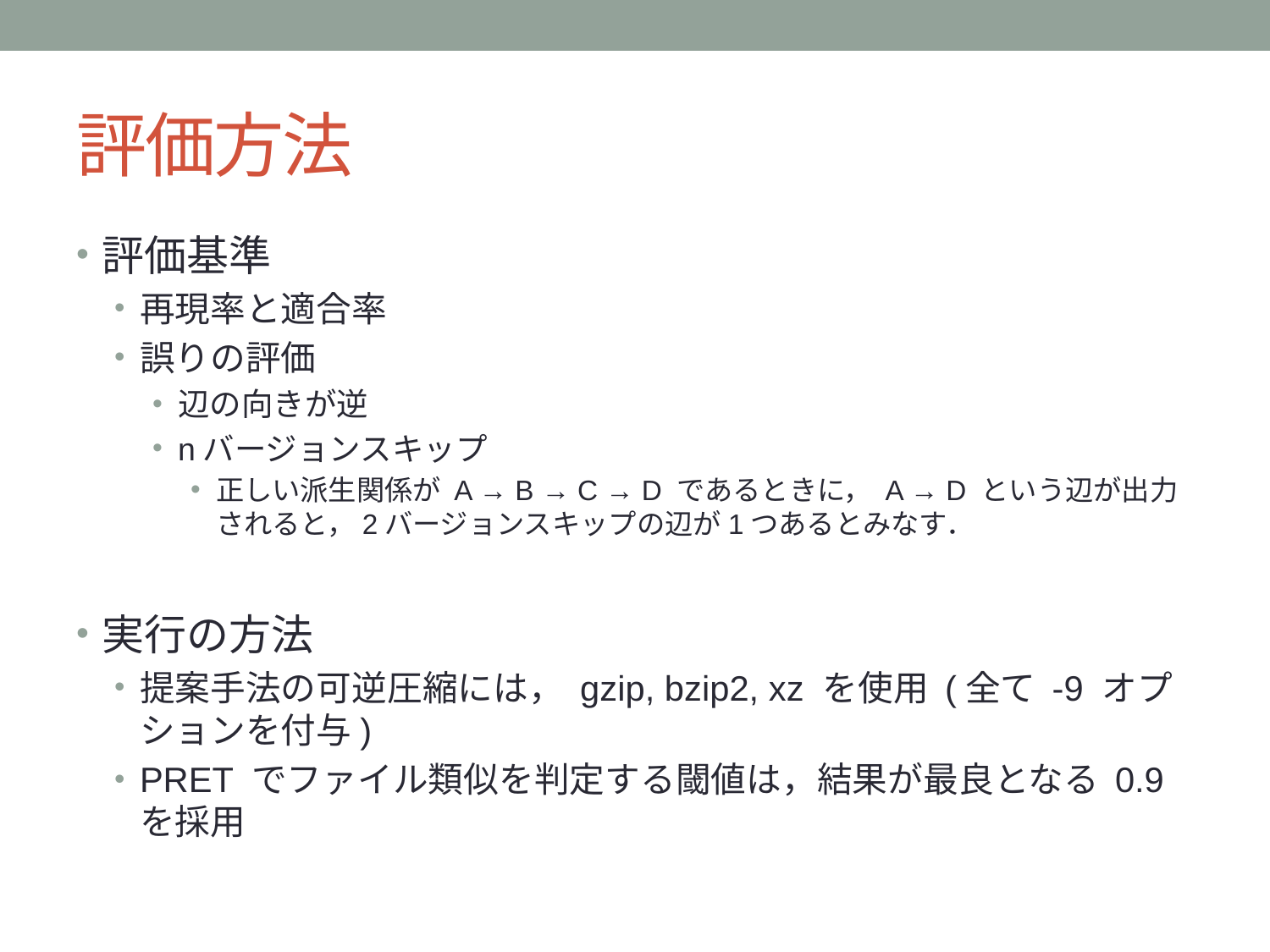

# 評価方法
評価基準
再現率と適合率
誤りの評価
辺の向きが逆
nバージョンスキップ
正しい派生関係が A → B → C → D であるときに， A → D という辺が出力されると，2バージョンスキップの辺が1つあるとみなす．

実行の方法
提案手法の可逆圧縮には， gzip, bzip2, xz を使用 (全て -9 オプションを付与)
PRET でファイル類似を判定する閾値は，結果が最良となる 0.9 を採用